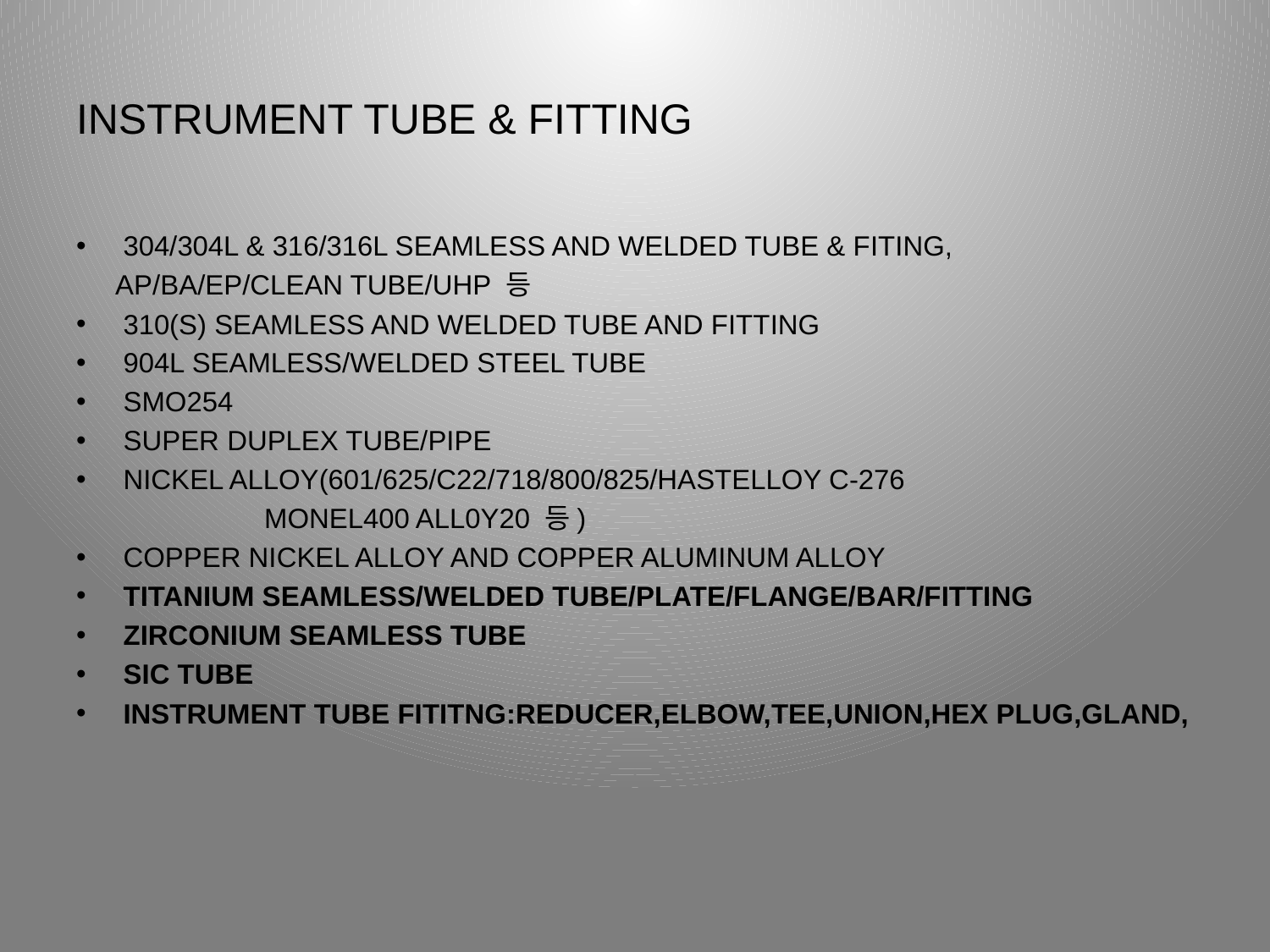

# INSTRUMENT TUBE & FITTING
304/304L & 316/316L SEAMLESS AND WELDED TUBE & FITING,
     AP/BA/EP/CLEAN TUBE/UHP 등
310(S) SEAMLESS AND WELDED TUBE AND FITTING
904L SEAMLESS/WELDED STEEL TUBE
SMO254
SUPER DUPLEX TUBE/PIPE
NICKEL ALLOY(601/625/C22/718/800/825/HASTELLOY C-276
                        MONEL400 ALL0Y20 등)
COPPER NICKEL ALLOY AND COPPER ALUMINUM ALLOY
TITANIUM SEAMLESS/WELDED TUBE/PLATE/FLANGE/BAR/FITTING
ZIRCONIUM SEAMLESS TUBE
SIC TUBE
INSTRUMENT TUBE FITITNG:REDUCER,ELBOW,TEE,UNION,HEX PLUG,GLAND,